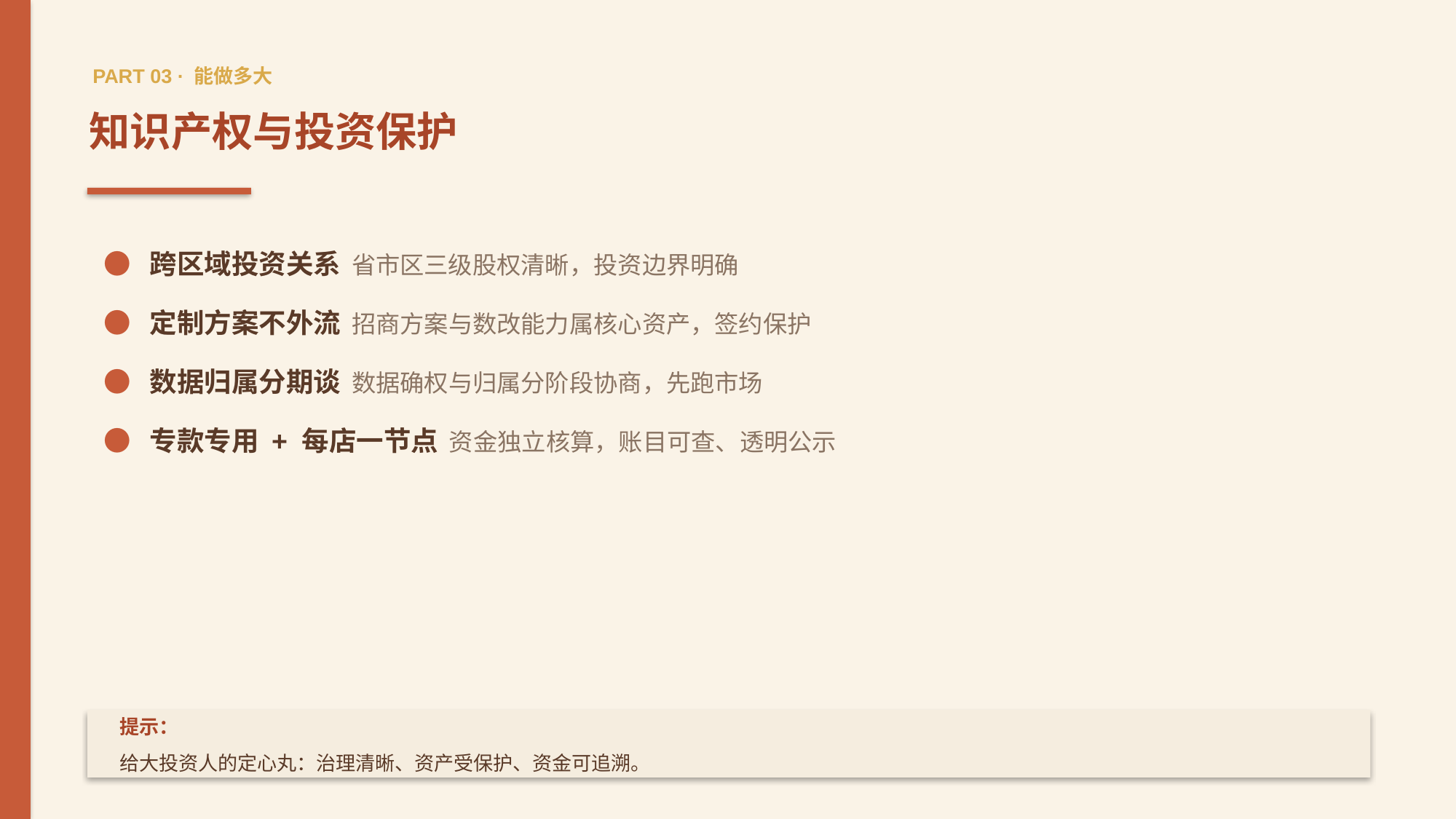

PART 03 · 能做多大
知识产权与投资保护

●  跨区域投资关系  省市区三级股权清晰，投资边界明确
●  定制方案不外流  招商方案与数改能力属核心资产，签约保护
●  数据归属分期谈  数据确权与归属分阶段协商，先跑市场
●  专款专用 + 每店一节点  资金独立核算，账目可查、透明公示

提示：
给大投资人的定心丸：治理清晰、资产受保护、资金可追溯。